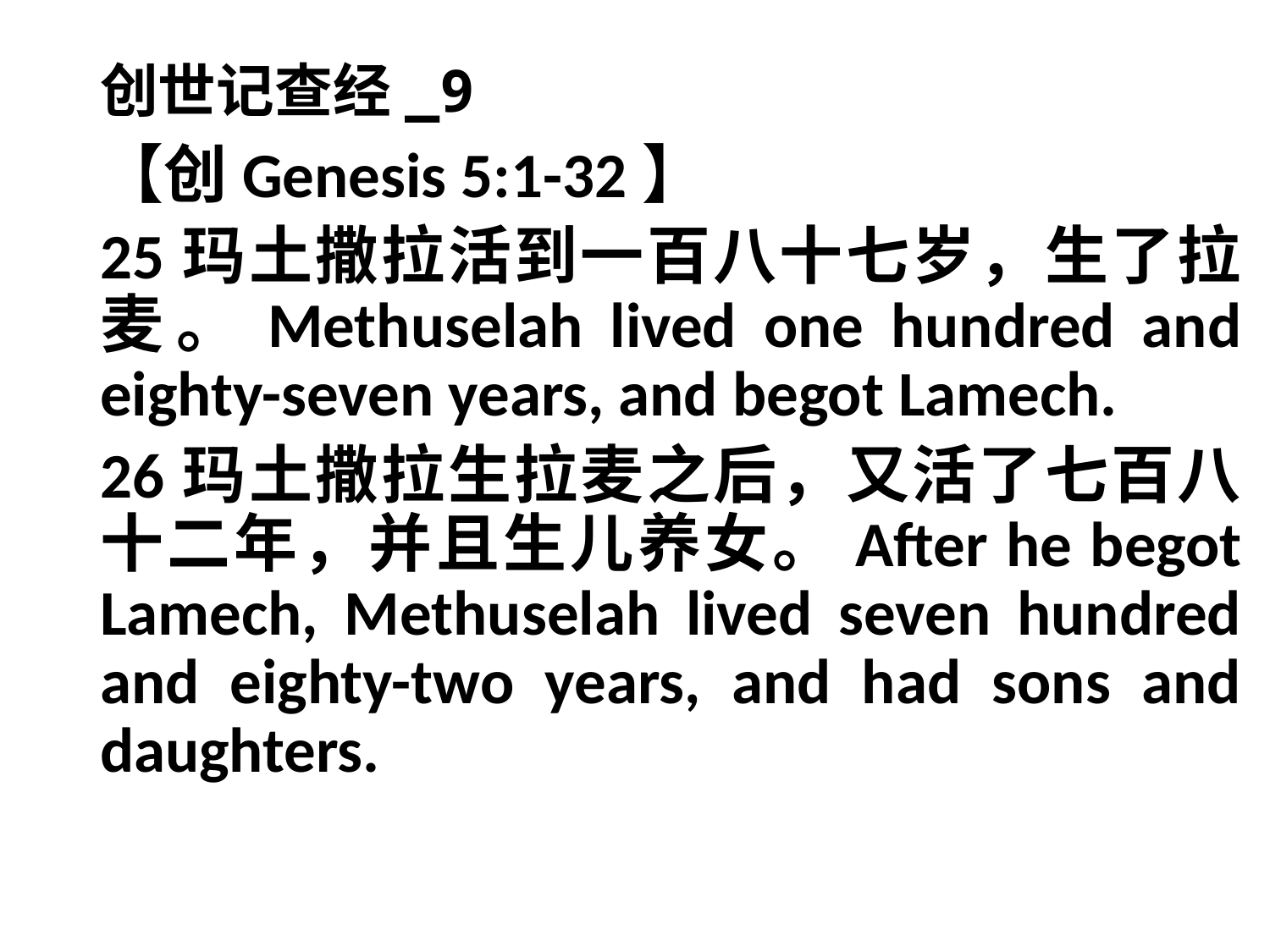

# 创世记查经_9
【创Genesis 5:1-32】
25玛土撒拉活到一百八十七岁，生了拉麦。Methuselah lived one hundred and eighty-seven years, and begot Lamech.
26玛土撒拉生拉麦之后，又活了七百八十二年，并且生儿养女。After he begot Lamech, Methuselah lived seven hundred and eighty-two years, and had sons and daughters.